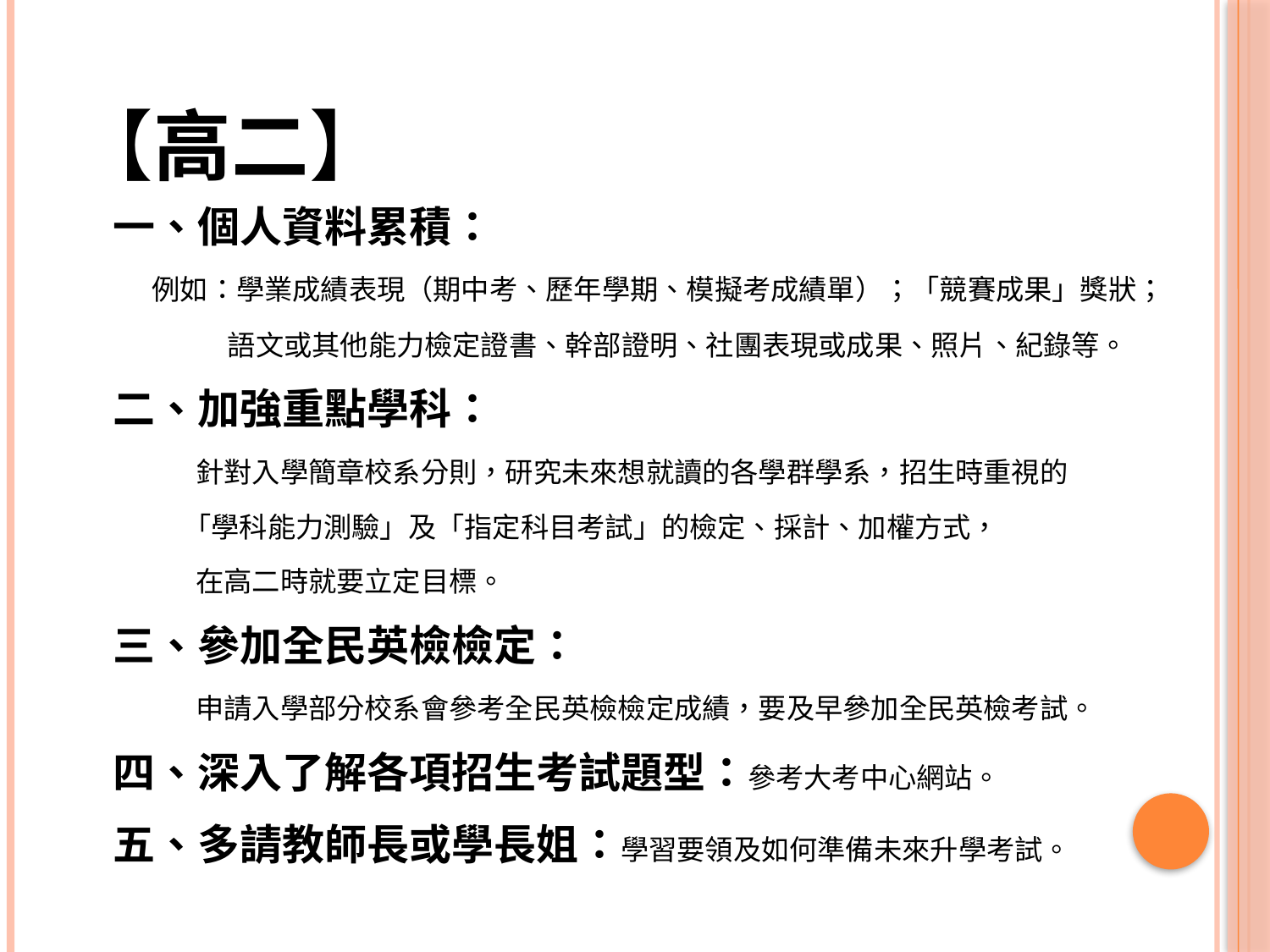

# 【高二】
一、個人資料累積：
       例如：學業成績表現（期中考、歷年學期、模擬考成績單）；「競賽成果」獎狀；
                 語文或其他能力檢定證書、幹部證明、社團表現或成果、照片、紀錄等。
二、加強重點學科：
            針對入學簡章校系分則，研究未來想就讀的各學群學系，招生時重視的
          「學科能力測驗」及「指定科目考試」的檢定、採計、加權方式，
            在高二時就要立定目標。
三、參加全民英檢檢定：
                申請入學部分校系會參考全民英檢檢定成績，要及早參加全民英檢考試。
四、深入了解各項招生考試題型：參考大考中心網站。
五、多請教師長或學長姐：學習要領及如何準備未來升學考試。